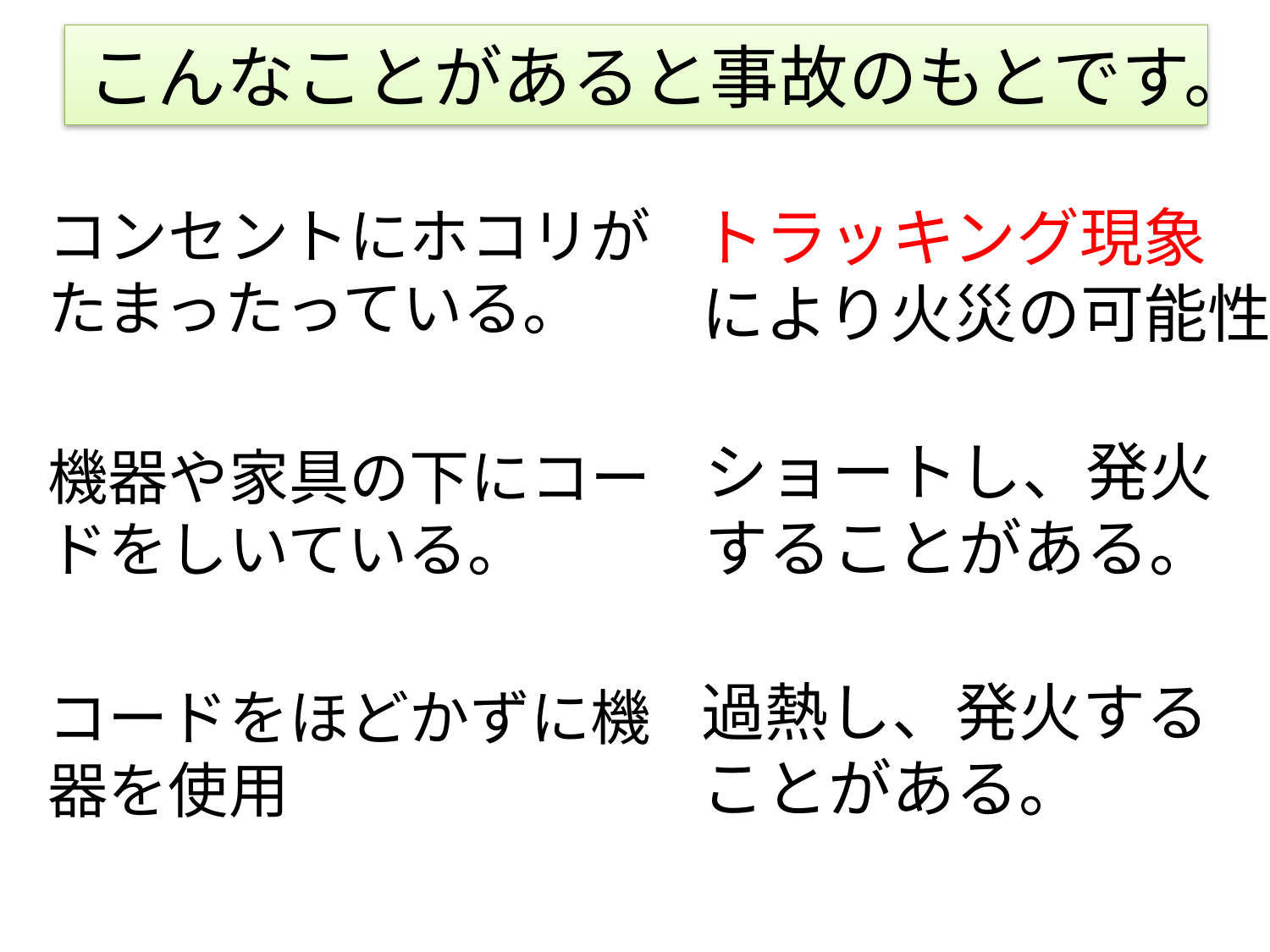

# こんなことがあると事故のもとです。
コンセントにホコリがたまったっている。

機器や家具の下にコードをしいている。

コードをほどかずに機器を使用
トラッキング現象
により火災の可能性
ショートし、発火することがある。
過熱し、発火することがある。